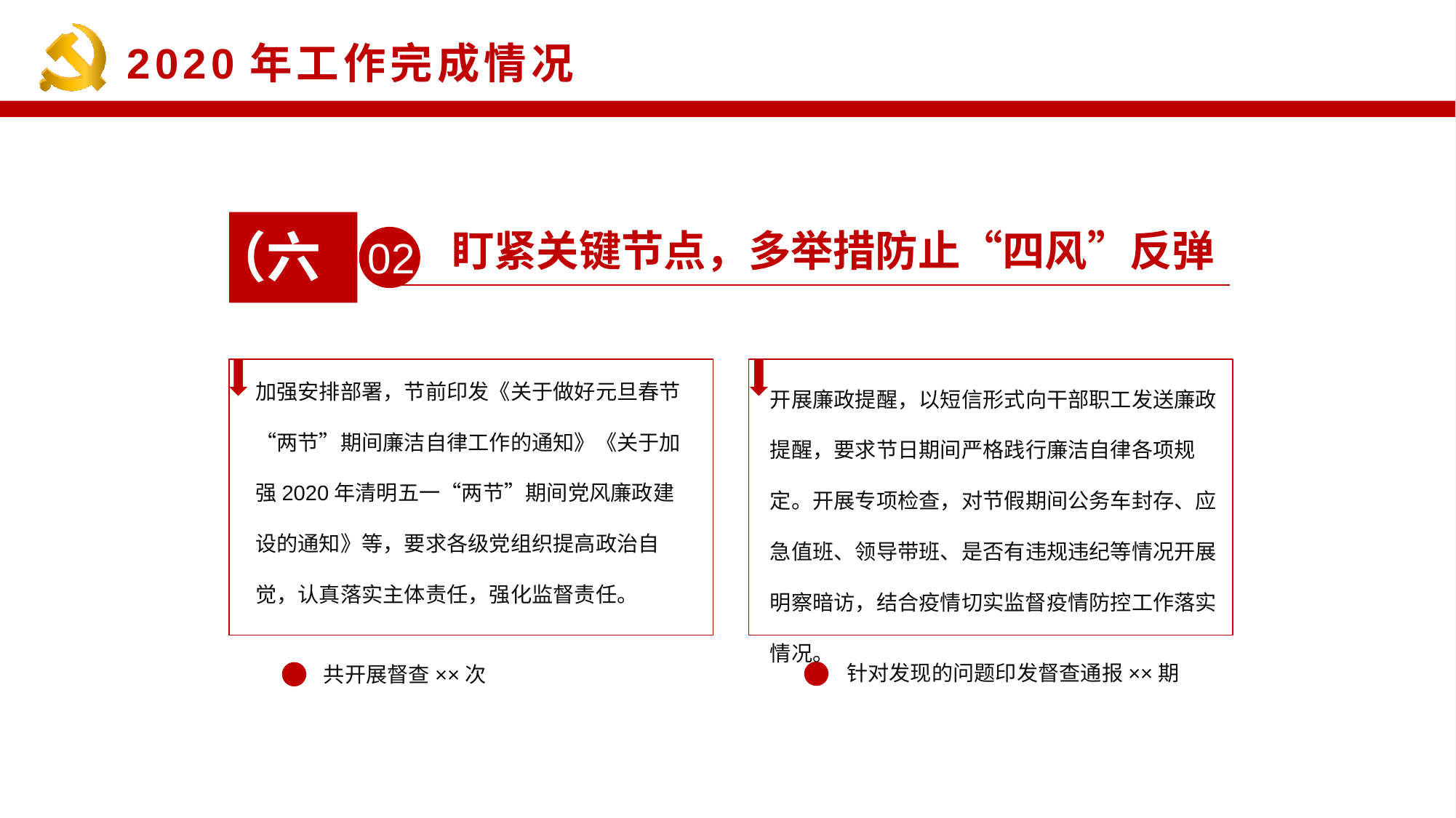

（六）
02

盯紧关键节点，多举措防止“四风”反弹
加强安排部署，节前印发《关于做好元旦春节“两节”期间廉洁自律工作的通知》《关于加强2020年清明五一“两节”期间党风廉政建设的通知》等，要求各级党组织提高政治自觉，认真落实主体责任，强化监督责任。

开展廉政提醒，以短信形式向干部职工发送廉政提醒，要求节日期间严格践行廉洁自律各项规定。开展专项检查，对节假期间公务车封存、应急值班、领导带班、是否有违规违纪等情况开展明察暗访，结合疫情切实监督疫情防控工作落实情况。

针对发现的问题印发督查通报××期

共开展督查××次